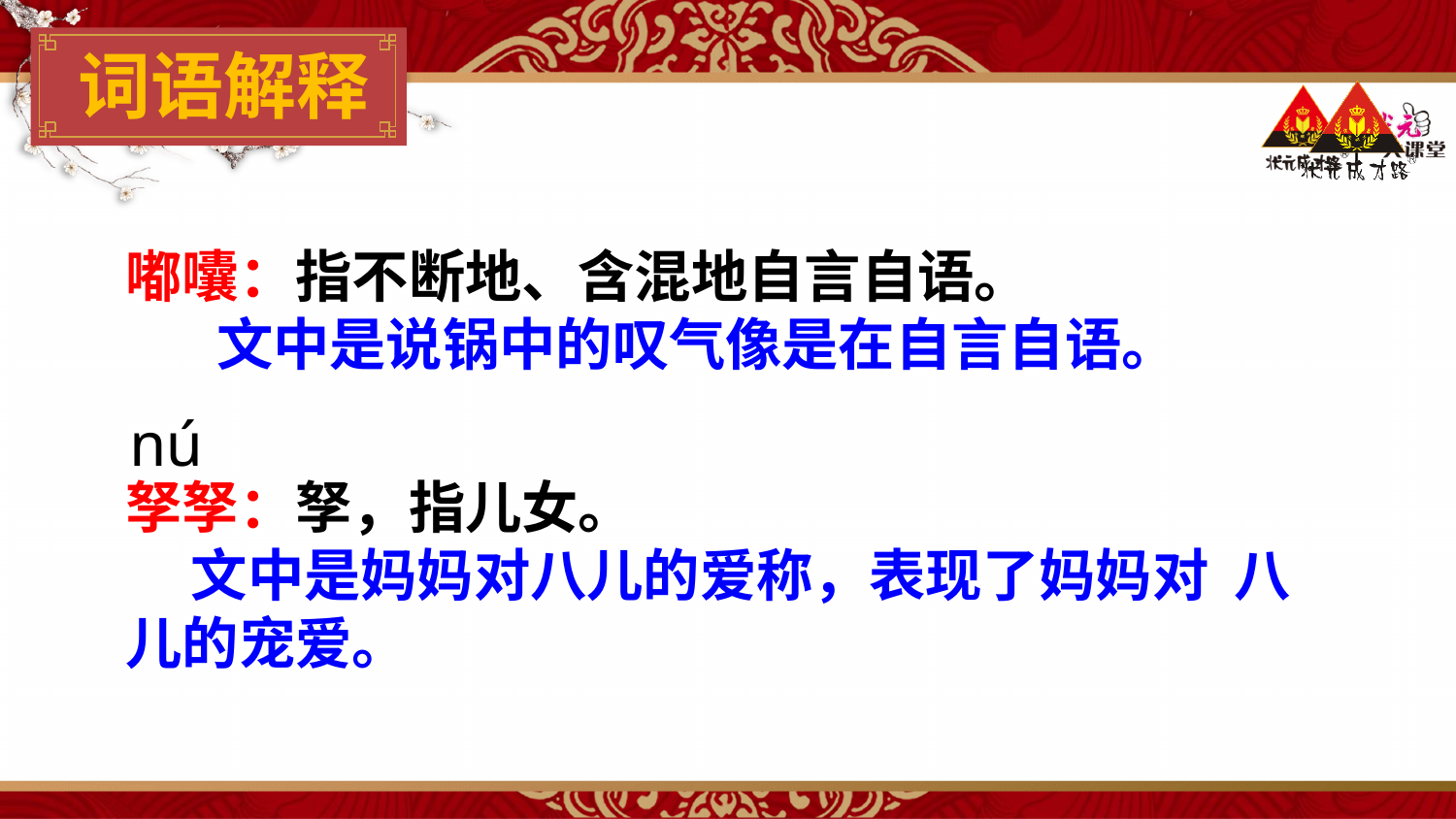

词语解释
嘟囔：指不断地、含混地自言自语。
      文中是说锅中的叹气像是在自言自语。
nú
孥孥：孥，指儿女。
    文中是妈妈对八儿的爱称，表现了妈妈对  八儿的宠爱。